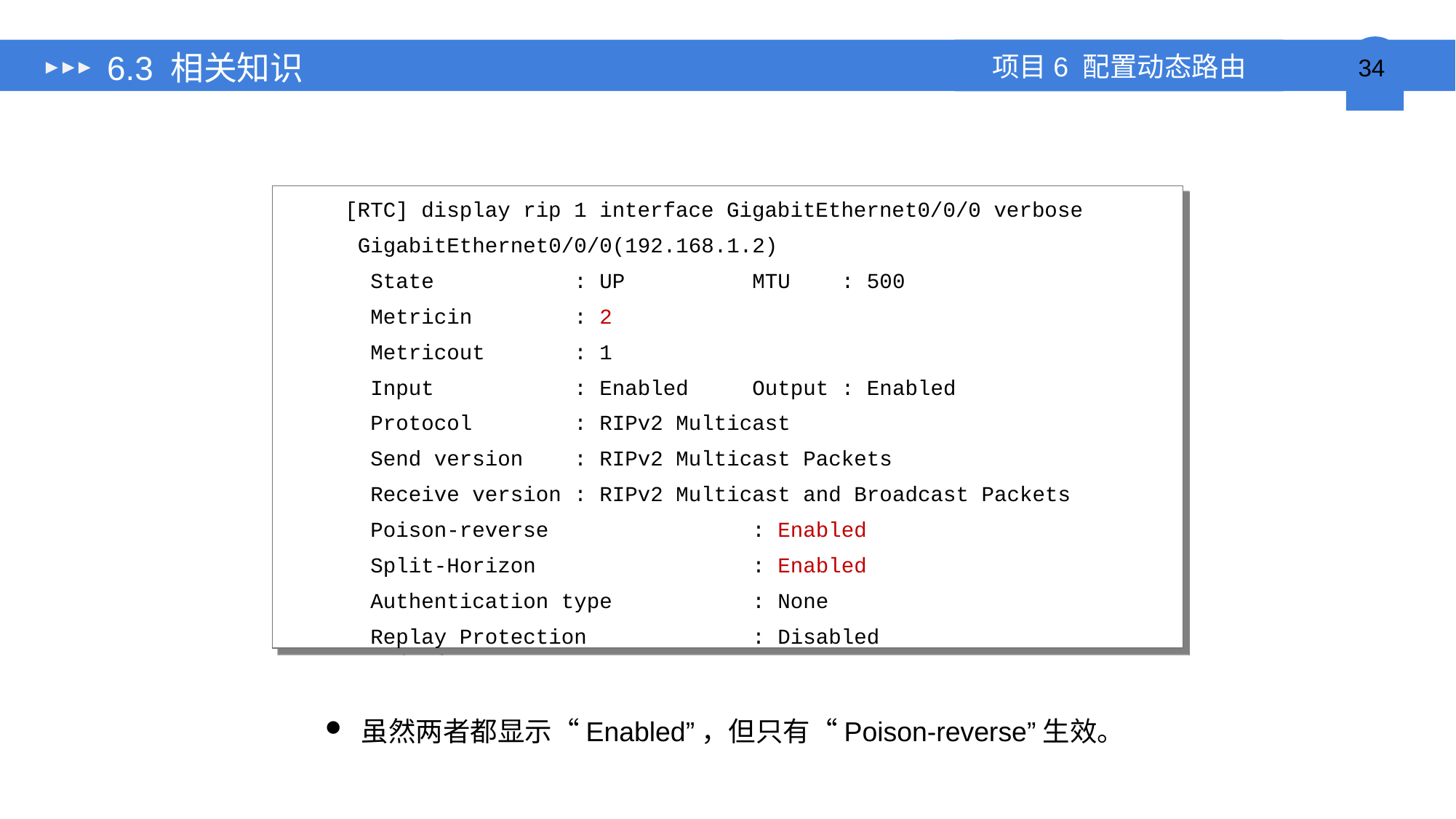

6.3 相关知识
# 配置验证
[RTC] display rip 1 interface GigabitEthernet0/0/0 verbose
 GigabitEthernet0/0/0(192.168.1.2)
  State           : UP          MTU    : 500
  Metricin        : 2
  Metricout       : 1
  Input           : Enabled     Output : Enabled
  Protocol        : RIPv2 Multicast
  Send version    : RIPv2 Multicast Packets
  Receive version : RIPv2 Multicast and Broadcast Packets
  Poison-reverse                : Enabled
  Split-Horizon                 : Enabled
  Authentication type           : None
  Replay Protection             : Disabled
虽然两者都显示“Enabled”，但只有“Poison-reverse”生效。